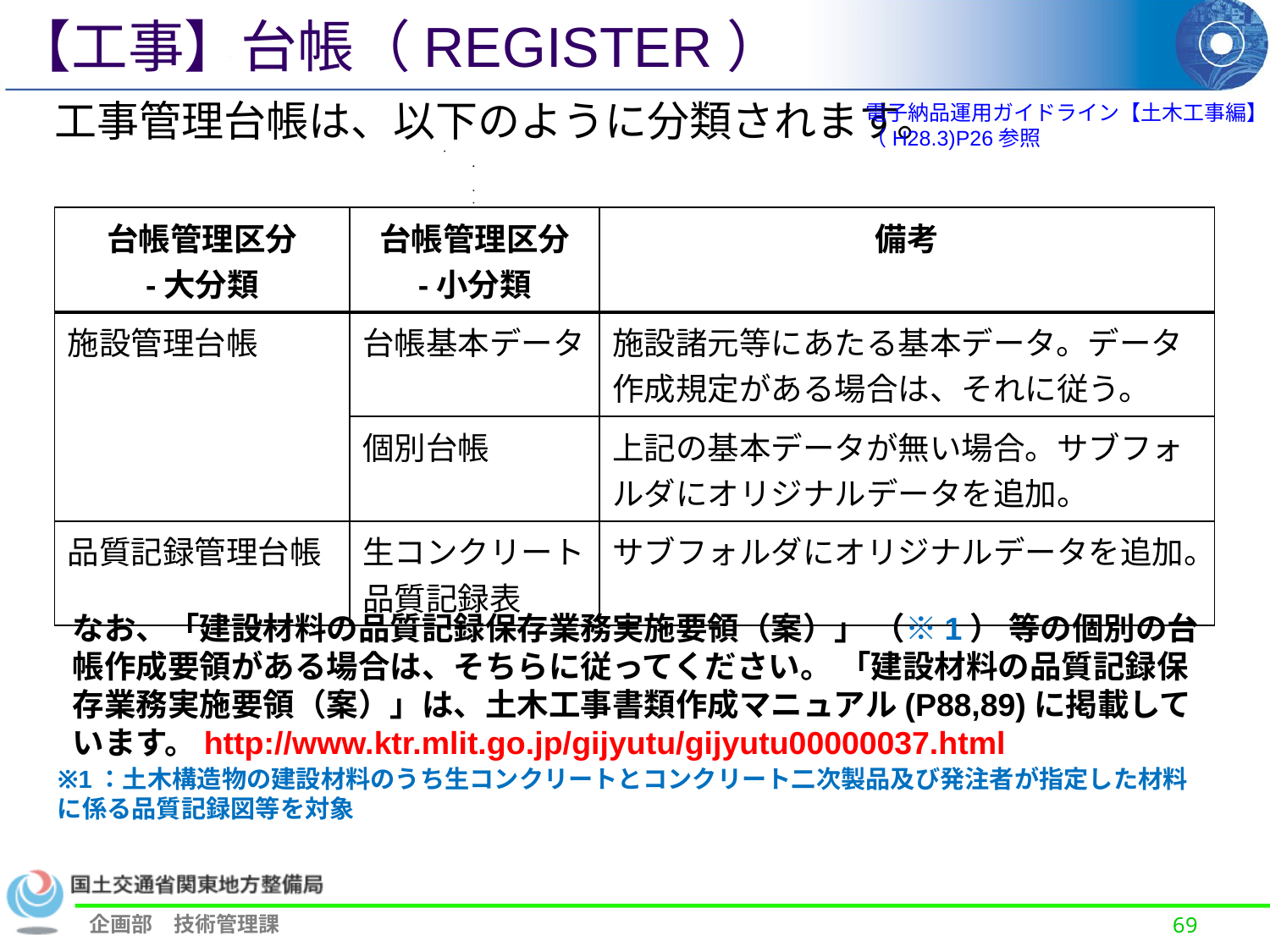

【工事】台帳（REGISTER）
　工事管理台帳は、以下のように分類されます。
電子納品運用ガイドライン【土木工事編】
（H28.3)P26参照

| 台帳管理区分 -大分類 | 台帳管理区分 -小分類 | 備考 |
| --- | --- | --- |
| 施設管理台帳 | 台帳基本データ | 施設諸元等にあたる基本データ。データ作成規定がある場合は、それに従う。 |
|  | 個別台帳 | 上記の基本データが無い場合。サブフォルダにオリジナルデータを追加。 |
| 品質記録管理台帳 | 生コンクリート 品質記録表 | サブフォルダにオリジナルデータを追加。 |
なお、「建設材料の品質記録保存業務実施要領（案）」 （※1） 等の個別の台帳作成要領がある場合は、そちらに従ってください。 「建設材料の品質記録保存業務実施要領（案）」は、土木工事書類作成マニュアル(P88,89)に掲載しています。http://www.ktr.mlit.go.jp/gijyutu/gijyutu00000037.html
※1：土木構造物の建設材料のうち生コンクリートとコンクリート二次製品及び発注者が指定した材料に係る品質記録図等を対象